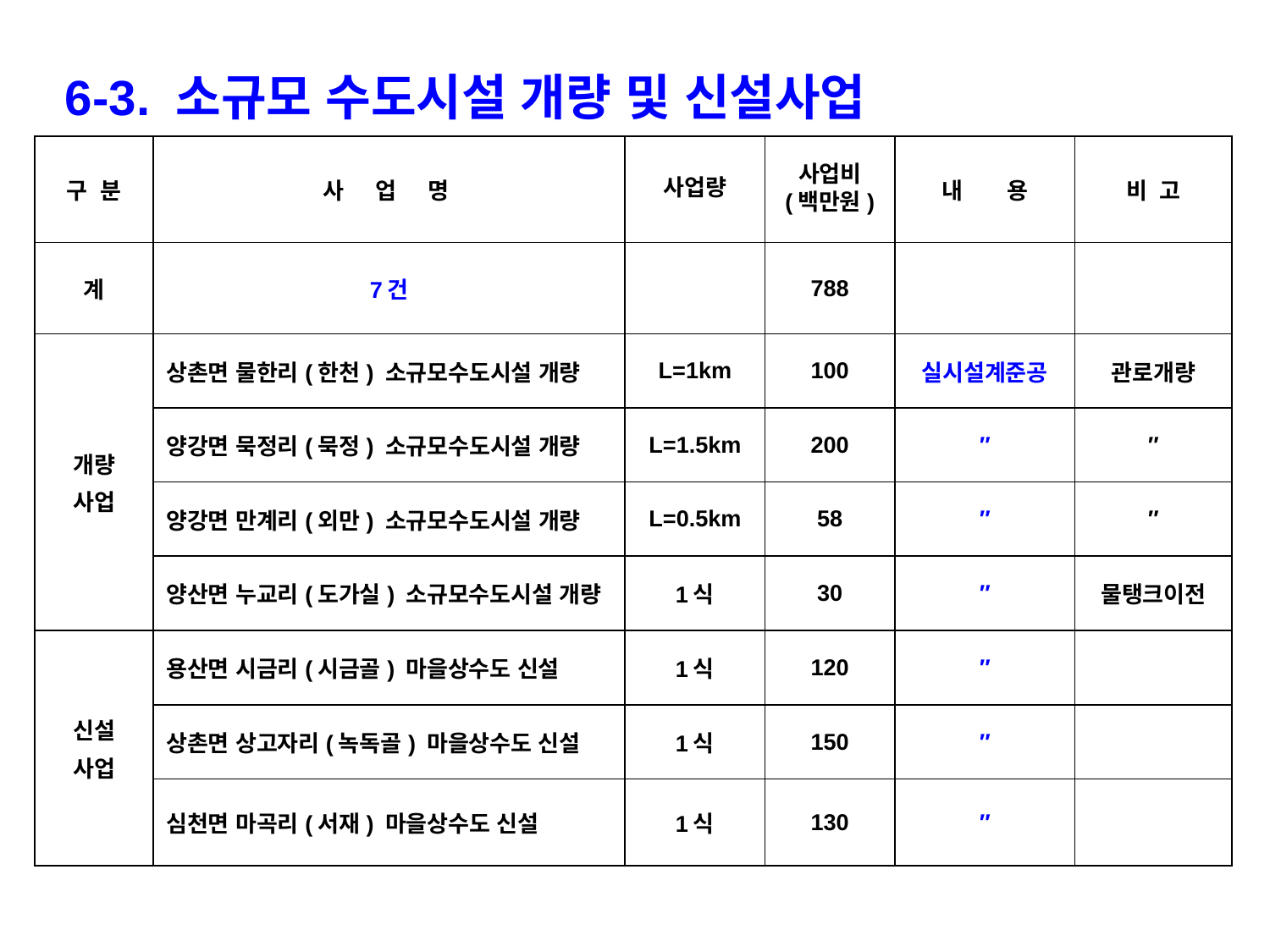

6-3. 소규모 수도시설 개량 및 신설사업
| 구 분 | 사 업 명 | 사업량 | 사업비 (백만원) | 내 용 | 비 고 |
| --- | --- | --- | --- | --- | --- |
| 계 | 7건 |  | 788 |  |  |
| 개량 사업 | 상촌면 물한리(한천) 소규모수도시설 개량 | L=1km | 100 | 실시설계준공 | 관로개량 |
|  | 양강면 묵정리(묵정) 소규모수도시설 개량 | L=1.5km | 200 | ″ | ″ |
|  | 양강면 만계리(외만) 소규모수도시설 개량 | L=0.5km | 58 | ″ | ″ |
|  | 양산면 누교리(도가실) 소규모수도시설 개량 | 1식 | 30 | ″ | 물탱크이전 |
| 신설 사업 | 용산면 시금리(시금골) 마을상수도 신설 | 1식 | 120 | ″ |  |
|  | 상촌면 상고자리(녹독골) 마을상수도 신설 | 1식 | 150 | ″ |  |
|  | 심천면 마곡리(서재) 마을상수도 신설 | 1식 | 130 | ″ |  |